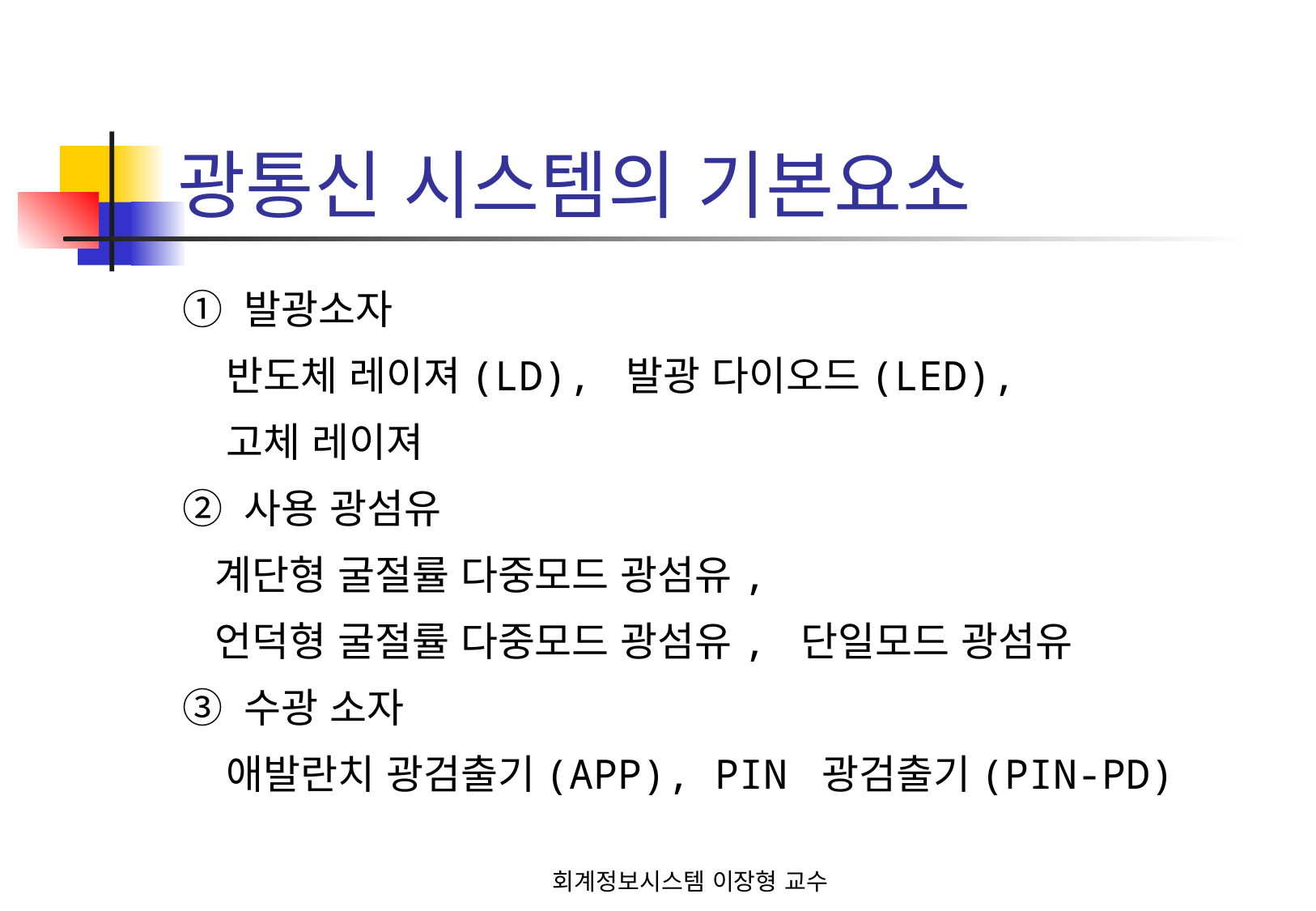

# 광통신 시스템의 기본요소
① 발광소자
   반도체 레이져(LD), 발광 다이오드(LED),
   고체 레이져
② 사용 광섬유
  계단형 굴절률 다중모드 광섬유,
  언덕형 굴절률 다중모드 광섬유, 단일모드 광섬유
③ 수광 소자
   애발란치 광검출기(APP), PIN 광검출기(PIN-PD)
회계정보시스템 이장형 교수